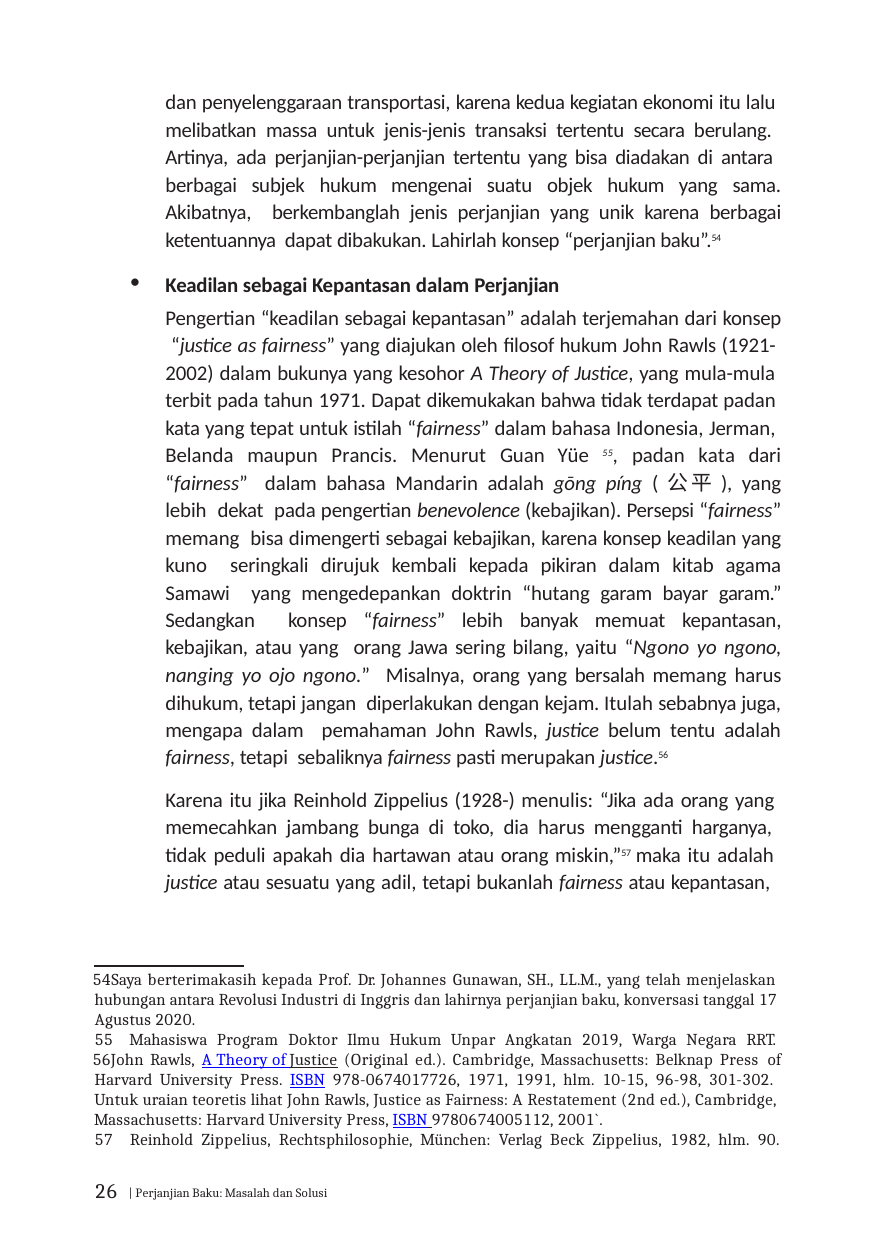

dan penyelenggaraan transportasi, karena kedua kegiatan ekonomi itu lalu  melibatkan massa untuk jenis-jenis transaksi tertentu secara berulang.  Artinya, ada perjanjian-perjanjian tertentu yang bisa diadakan di antara  berbagai subjek hukum mengenai suatu objek hukum yang sama. Akibatnya,  berkembanglah jenis perjanjian yang unik karena berbagai ketentuannya  dapat dibakukan. Lahirlah konsep “perjanjian baku”.54

Keadilan sebagai Kepantasan dalam Perjanjian
Pengertian “keadilan sebagai kepantasan” adalah terjemahan dari konsep  “justice as fairness” yang diajukan oleh filosof hukum John Rawls (1921-  2002) dalam bukunya yang kesohor A Theory of Justice, yang mula-mula  terbit pada tahun 1971. Dapat dikemukakan bahwa tidak terdapat padan  kata yang tepat untuk istilah “fairness” dalam bahasa Indonesia, Jerman,  Belanda maupun Prancis. Menurut Guan Yüe 55, padan kata dari “fairness”  dalam bahasa Mandarin adalah gōng píng (公平), yang lebih dekat  pada pengertian benevolence (kebajikan). Persepsi “fairness” memang  bisa dimengerti sebagai kebajikan, karena konsep keadilan yang kuno  seringkali dirujuk kembali kepada pikiran dalam kitab agama Samawi  yang mengedepankan doktrin “hutang garam bayar garam.” Sedangkan  konsep “fairness” lebih banyak memuat kepantasan, kebajikan, atau yang  orang Jawa sering bilang, yaitu “Ngono yo ngono, nanging yo ojo ngono.”  Misalnya, orang yang bersalah memang harus dihukum, tetapi jangan  diperlakukan dengan kejam. Itulah sebabnya juga, mengapa dalam  pemahaman John Rawls, justice belum tentu adalah fairness, tetapi  sebaliknya fairness pasti merupakan justice.56
Karena itu jika Reinhold Zippelius (1928-) menulis: “Jika ada orang yang  memecahkan jambang bunga di toko, dia harus mengganti harganya,  tidak peduli apakah dia hartawan atau orang miskin,”57 maka itu adalah  justice atau sesuatu yang adil, tetapi bukanlah fairness atau kepantasan,

Saya berterimakasih kepada Prof. Dr. Johannes Gunawan, SH., LL.M., yang telah menjelaskan  hubungan antara Revolusi Industri di Inggris dan lahirnya perjanjian baku, konversasi tanggal 17  Agustus 2020.
Mahasiswa Program Doktor Ilmu Hukum Unpar Angkatan 2019, Warga Negara RRT.
John Rawls, A Theory of Justice (Original ed.). Cambridge, Massachusetts: Belknap Press  of Harvard University Press. ISBN 978-0674017726, 1971, 1991, hlm. 10-15, 96-98, 301-302.  Untuk uraian teoretis lihat John Rawls, Justice as Fairness: A Restatement (2nd ed.), Cambridge,  Massachusetts: Harvard University Press, ISBN 9780674005112, 2001`.
Reinhold Zippelius, Rechtsphilosophie, München: Verlag Beck Zippelius, 1982, hlm. 90.

26 | Perjanjian Baku: Masalah dan Solusi